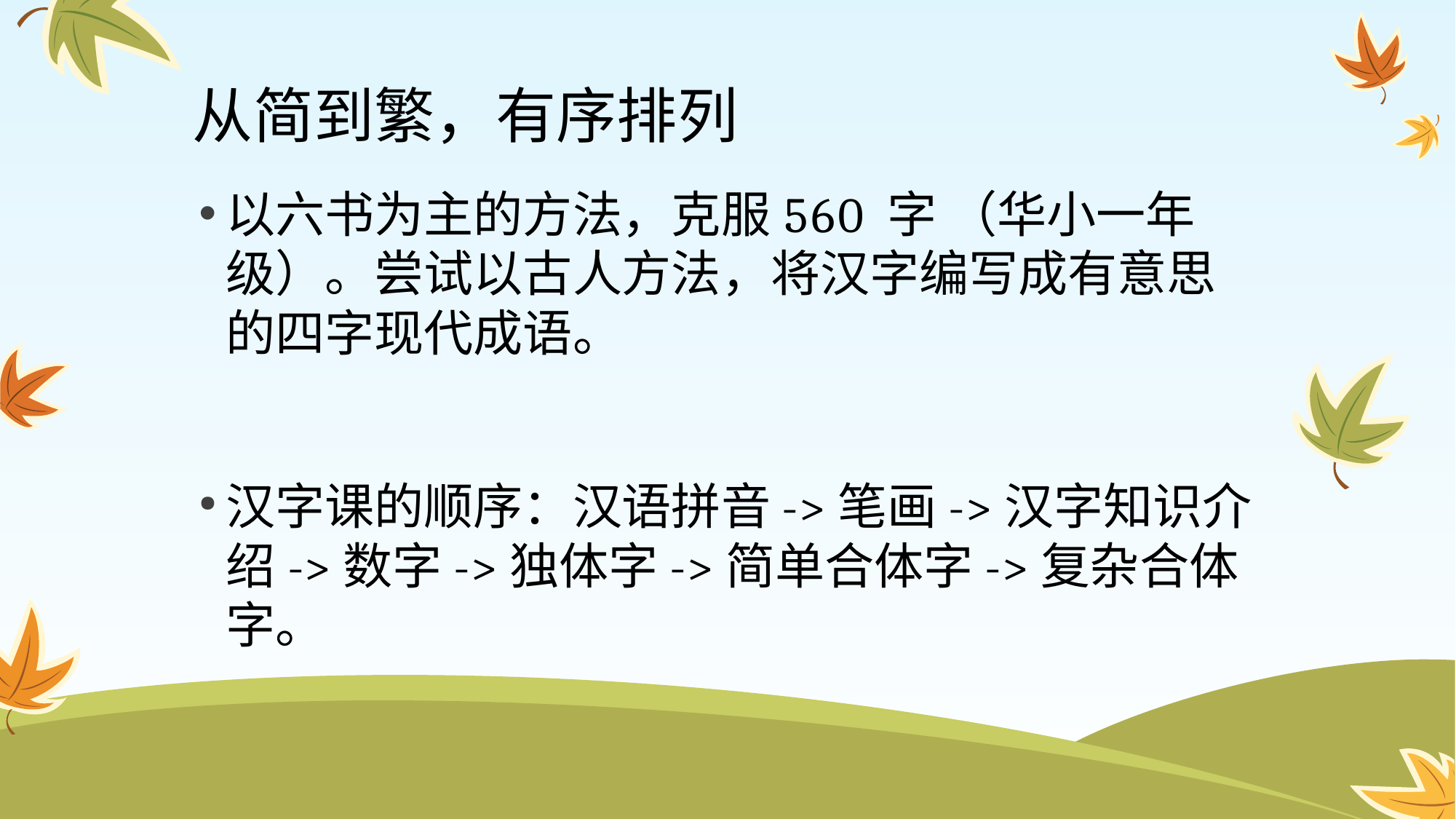

从简到繁，有序排列
以六书为主的方法，克服560 字 （华小一年级）。尝试以古人方法，将汉字编写成有意思的四字现代成语。

汉字课的顺序：汉语拼音->笔画->汉字知识介绍->数字->独体字->简单合体字->复杂合体字。